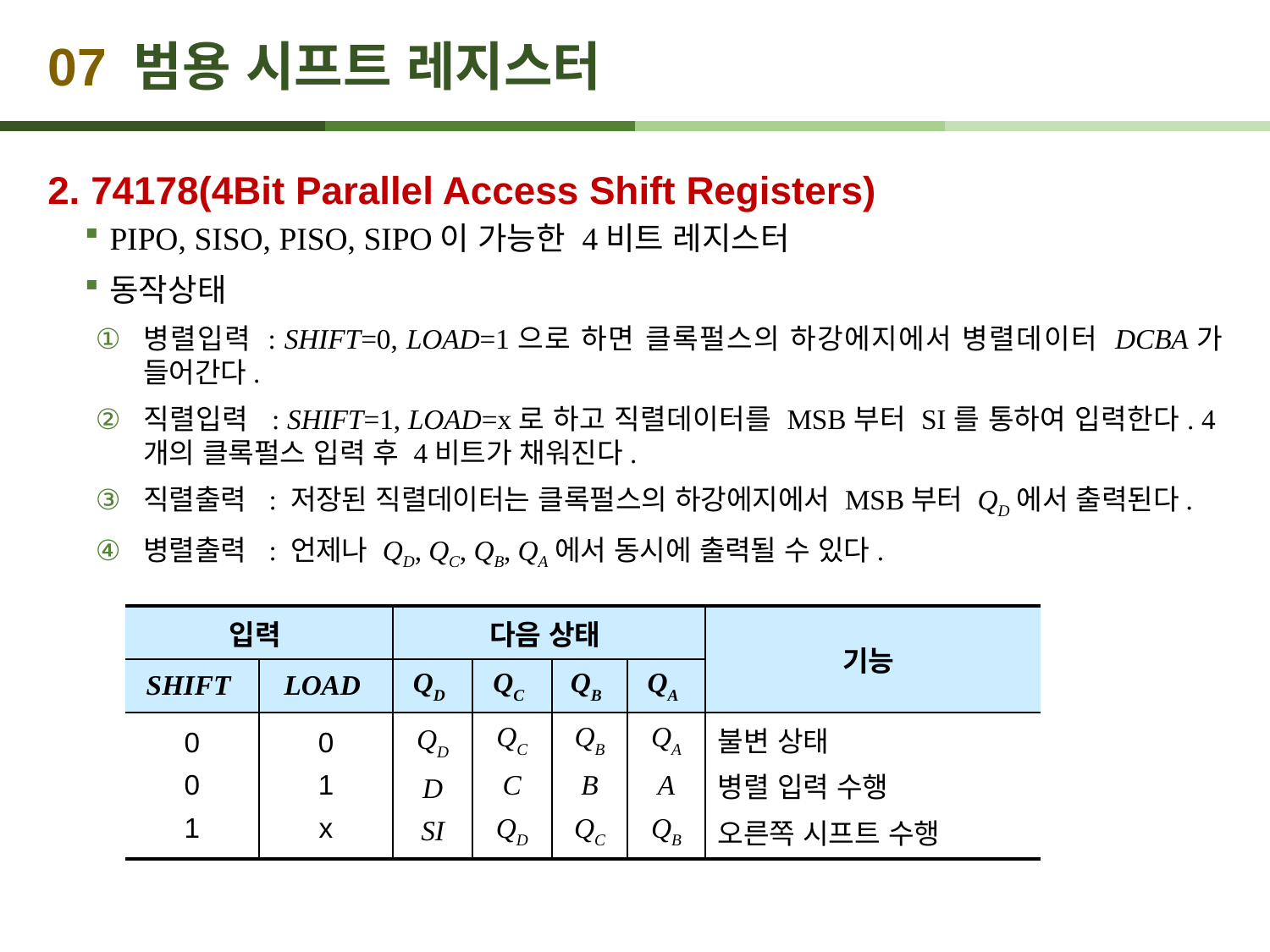

# 07 범용 시프트 레지스터
2. 74178(4Bit Parallel Access Shift Registers)
PIPO, SISO, PISO, SIPO이 가능한 4비트 레지스터
동작상태
병렬입력 : SHIFT=0, LOAD=1으로 하면 클록펄스의 하강에지에서 병렬데이터 DCBA가 들어간다.
직렬입력  : SHIFT=1, LOAD=х로 하고 직렬데이터를 MSB부터 SI를 통하여 입력한다. 4개의 클록펄스 입력 후 4비트가 채워진다.
직렬출력  : 저장된 직렬데이터는 클록펄스의 하강에지에서 MSB부터 QD에서 출력된다.
병렬출력  : 언제나 QD, QC, QB, QA에서 동시에 출력될 수 있다.

| 입력 |  | 다음 상태 |  |  |  | 기능 |
| --- | --- | --- | --- | --- | --- | --- |
| SHIFT | LOAD | QD | QC | QB | QA |  |
| 0 0 1 | 0 1 x | QD D SI | QC C QD | QB B QC | QA A QB | 불변 상태 병렬 입력 수행 오른쪽 시프트 수행 |